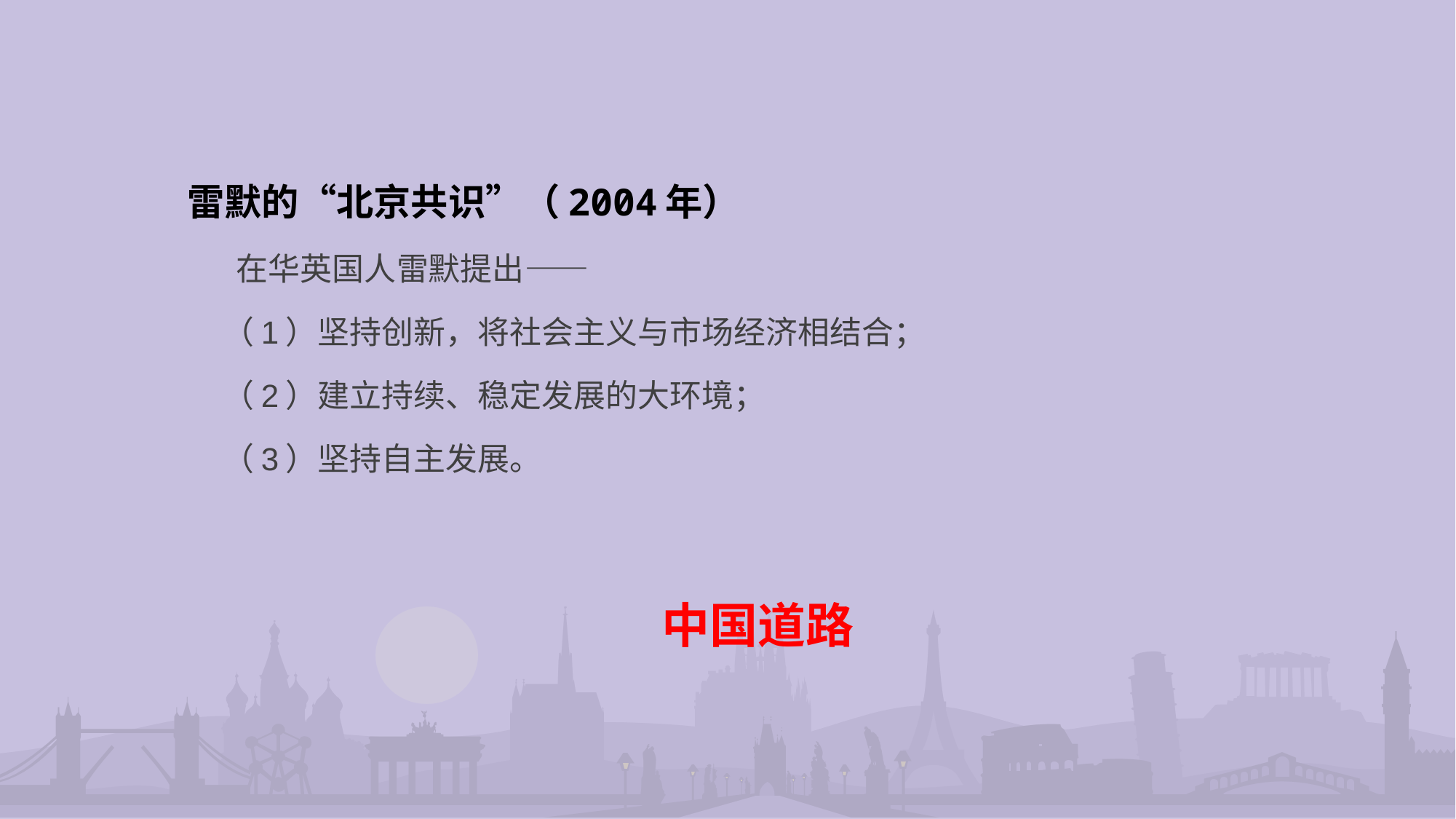

雷默的“北京共识”（2004年）
      在华英国人雷默提出——
    （1）坚持创新，将社会主义与市场经济相结合；
    （2）建立持续、稳定发展的大环境；
    （3）坚持自主发展。

中国道路